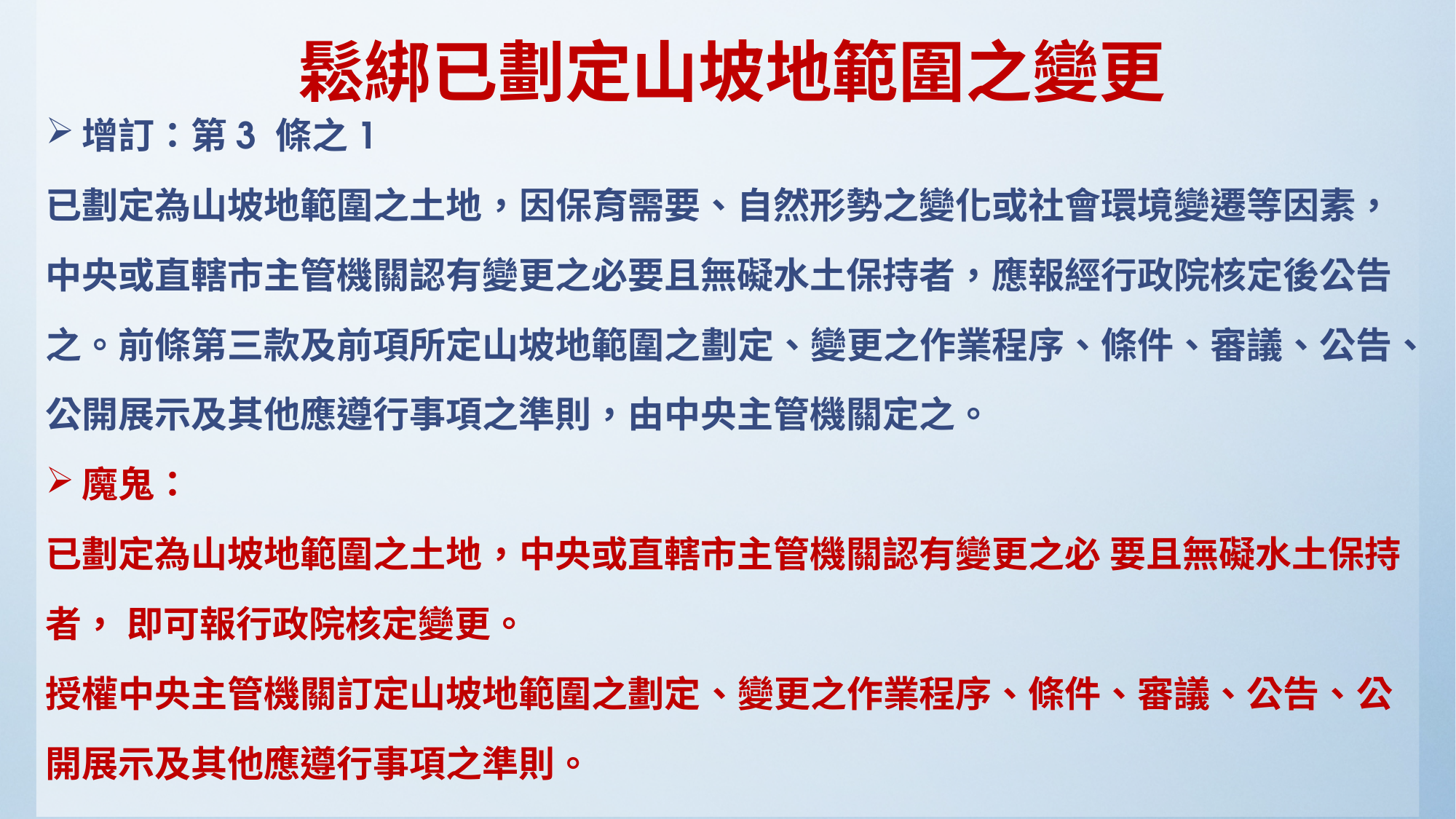

# 鬆綁已劃定山坡地範圍之變更
增訂：第3 條之1
已劃定為山坡地範圍之土地，因保育需要、自然形勢之變化或社會環境變遷等因素，
中央或直轄市主管機關認有變更之必要且無礙水土保持者，應報經行政院核定後公告
之。前條第三款及前項所定山坡地範圍之劃定、變更之作業程序、條件、審議、公告、
公開展示及其他應遵行事項之準則，由中央主管機關定之。
魔鬼：
已劃定為山坡地範圍之土地，中央或直轄市主管機關認有變更之必 要且無礙水土保持
者， 即可報行政院核定變更。
授權中央主管機關訂定山坡地範圍之劃定、變更之作業程序、條件、審議、公告、公
開展示及其他應遵行事項之準則。